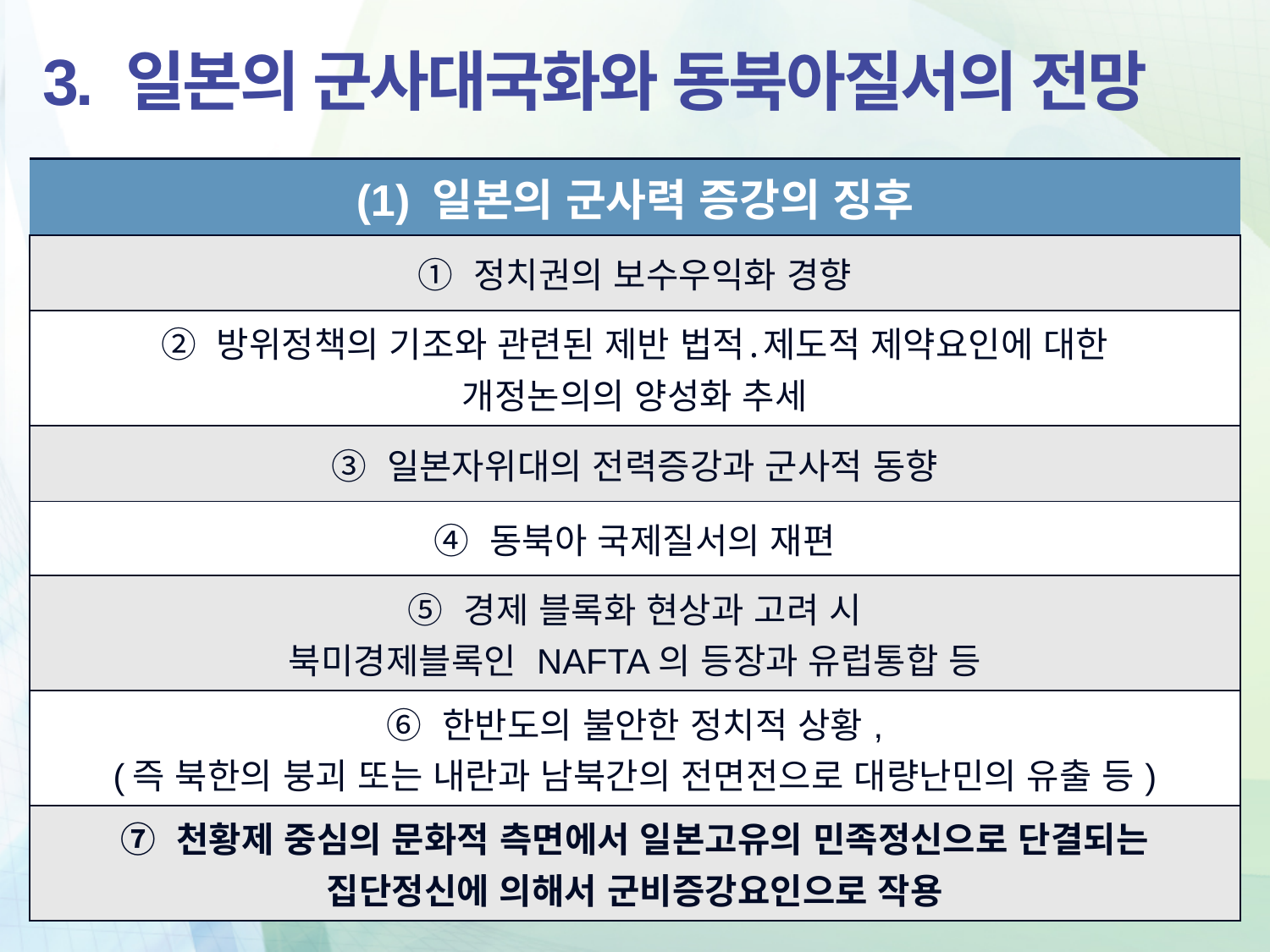

# 3. 일본의 군사대국화와 동북아질서의 전망
| (1) 일본의 군사력 증강의 징후 |
| --- |
| ① 정치권의 보수우익화 경향 |
| ② 방위정책의 기조와 관련된 제반 법적․제도적 제약요인에 대한 개정논의의 양성화 추세 |
| ③ 일본자위대의 전력증강과 군사적 동향 |
| ④ 동북아 국제질서의 재편 |
| ⑤ 경제 블록화 현상과 고려 시 북미경제블록인 NAFTA의 등장과 유럽통합 등 |
| ⑥ 한반도의 불안한 정치적 상황, (즉 북한의 붕괴 또는 내란과 남북간의 전면전으로 대량난민의 유출 등) |
| ⑦ 천황제 중심의 문화적 측면에서 일본고유의 민족정신으로 단결되는 집단정신에 의해서 군비증강요인으로 작용 |
일본의 군사력 증강과 방위정책
24